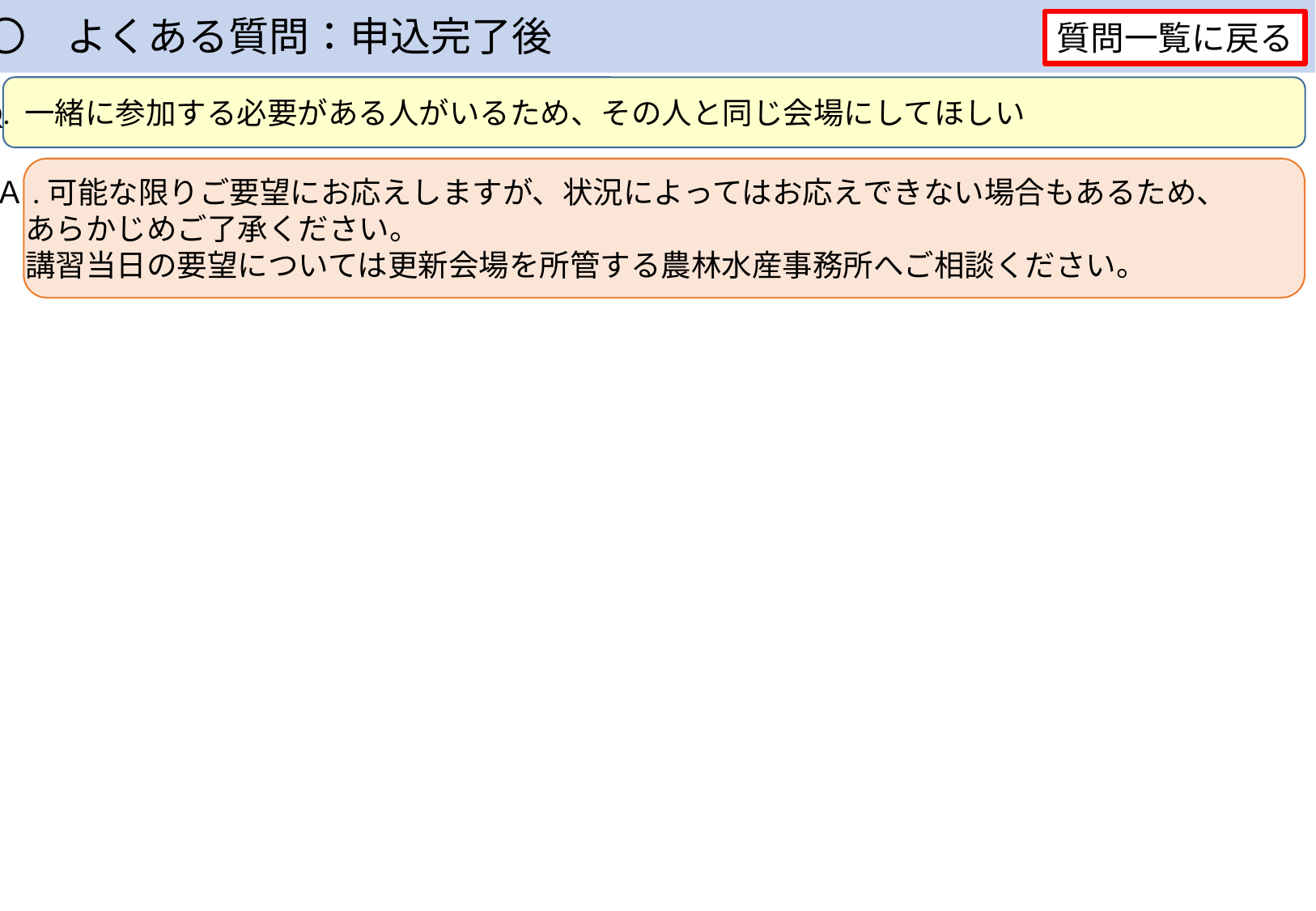

〇　よくある質問：申込完了後
質問一覧に戻る

Q. 一緒に参加する必要がある人がいるため、その人と同じ会場にしてほしい

Ａ.可能な限りご要望にお応えしますが、状況によってはお応えできない場合もあるため、
　あらかじめご了承ください。
　講習当日の要望については更新会場を所管する農林水産事務所へご相談ください。